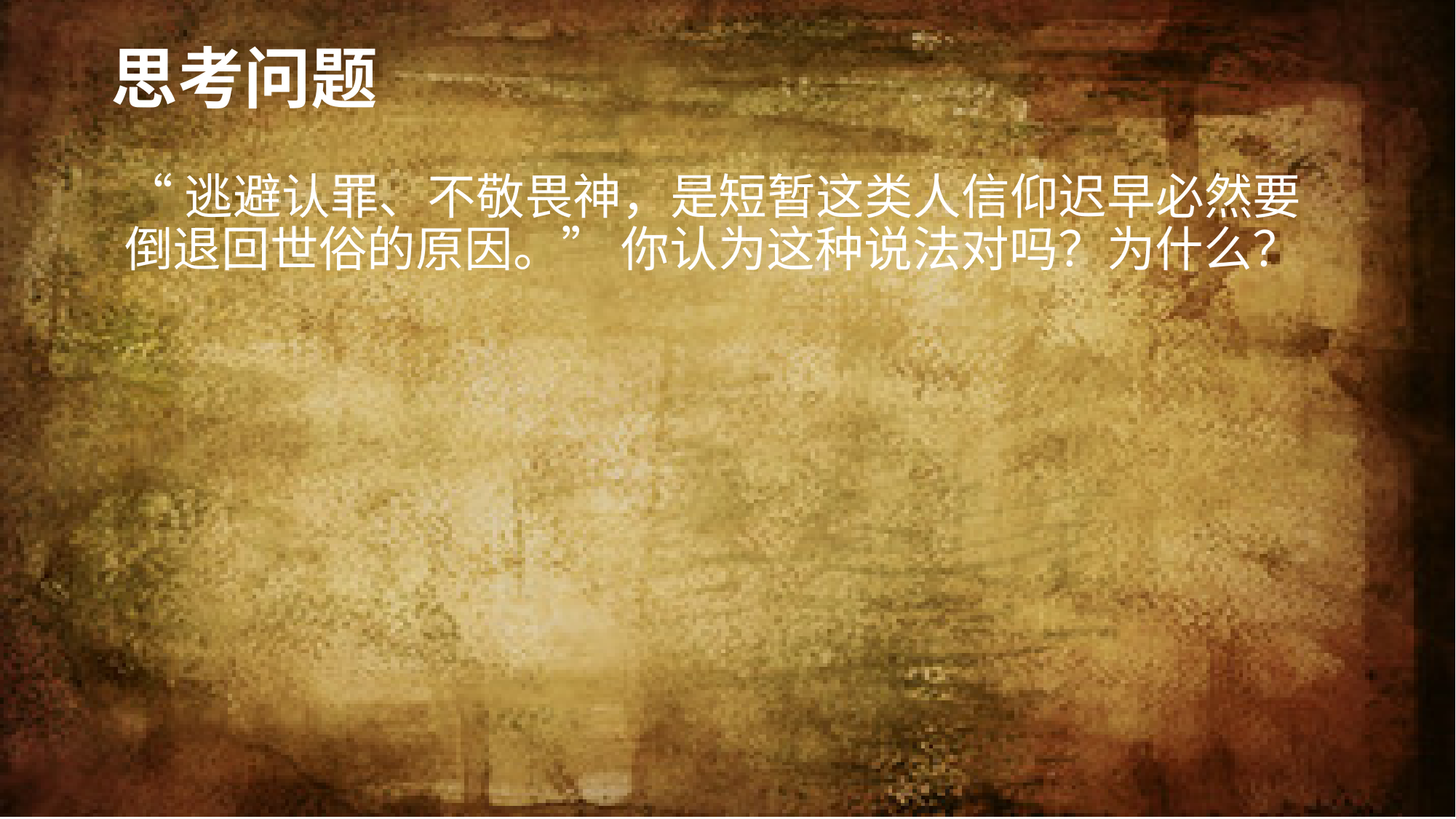

# 思考问题
“逃避认罪、不敬畏神，是短暂这类人信仰迟早必然要倒退回世俗的原因。” 你认为这种说法对吗？为什么？